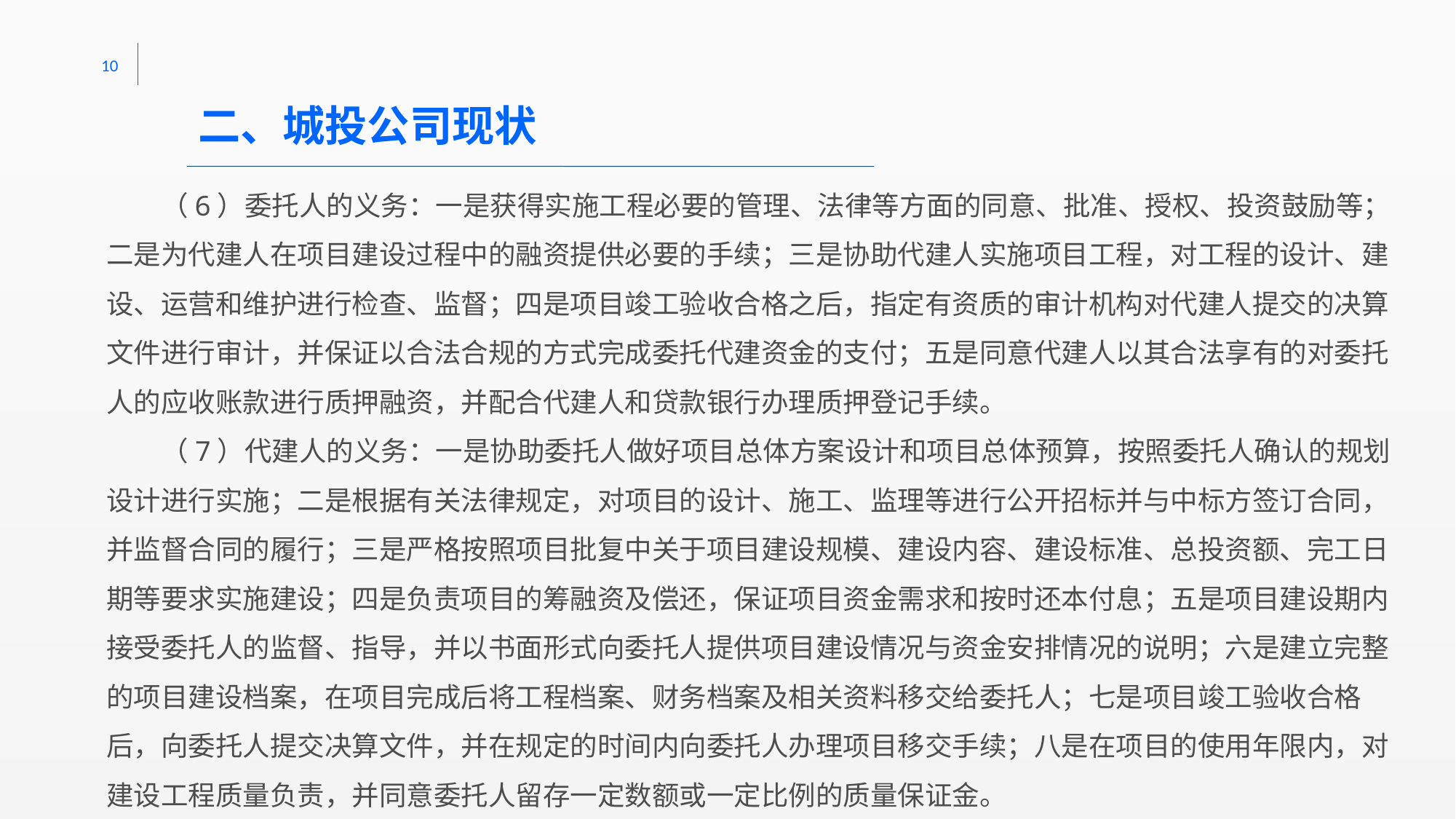

二、城投公司现状
（6）委托人的义务：一是获得实施工程必要的管理、法律等方面的同意、批准、授权、投资鼓励等；二是为代建人在项目建设过程中的融资提供必要的手续；三是协助代建人实施项目工程，对工程的设计、建设、运营和维护进行检查、监督；四是项目竣工验收合格之后，指定有资质的审计机构对代建人提交的决算文件进行审计，并保证以合法合规的方式完成委托代建资金的支付；五是同意代建人以其合法享有的对委托人的应收账款进行质押融资，并配合代建人和贷款银行办理质押登记手续。
（7）代建人的义务：一是协助委托人做好项目总体方案设计和项目总体预算，按照委托人确认的规划设计进行实施；二是根据有关法律规定，对项目的设计、施工、监理等进行公开招标并与中标方签订合同，并监督合同的履行；三是严格按照项目批复中关于项目建设规模、建设内容、建设标准、总投资额、完工日期等要求实施建设；四是负责项目的筹融资及偿还，保证项目资金需求和按时还本付息；五是项目建设期内接受委托人的监督、指导，并以书面形式向委托人提供项目建设情况与资金安排情况的说明；六是建立完整的项目建设档案，在项目完成后将工程档案、财务档案及相关资料移交给委托人；七是项目竣工验收合格后，向委托人提交决算文件，并在规定的时间内向委托人办理项目移交手续；八是在项目的使用年限内，对建设工程质量负责，并同意委托人留存一定数额或一定比例的质量保证金。
2